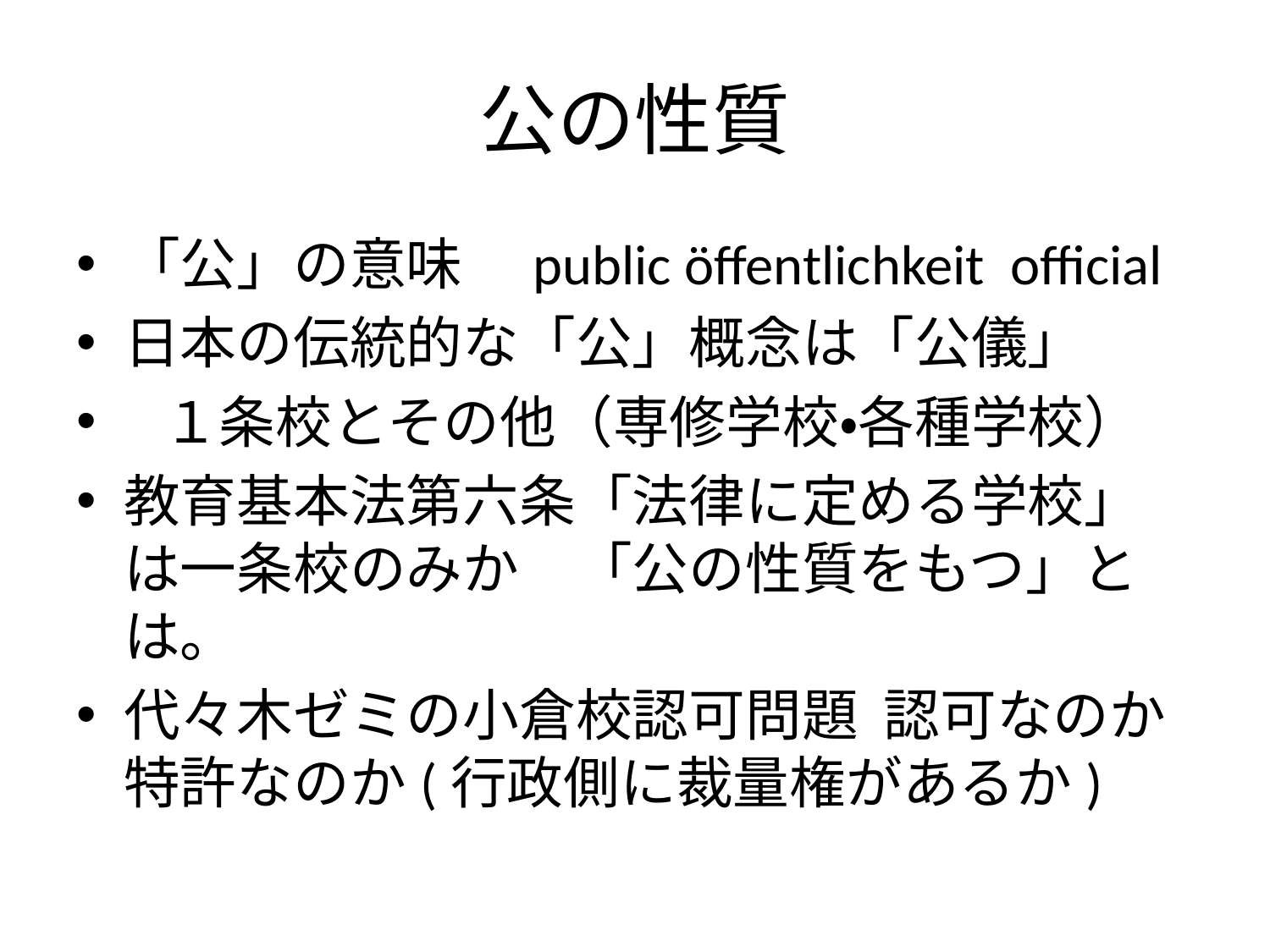

# 公の性質
「公」の意味　public öffentlichkeit  official
日本の伝統的な「公」概念は「公儀」
  １条校とその他（専修学校・各種学校）
教育基本法第六条「法律に定める学校」は一条校のみか　「公の性質をもつ」とは。
代々木ゼミの小倉校認可問題  認可なのか特許なのか(行政側に裁量権があるか)